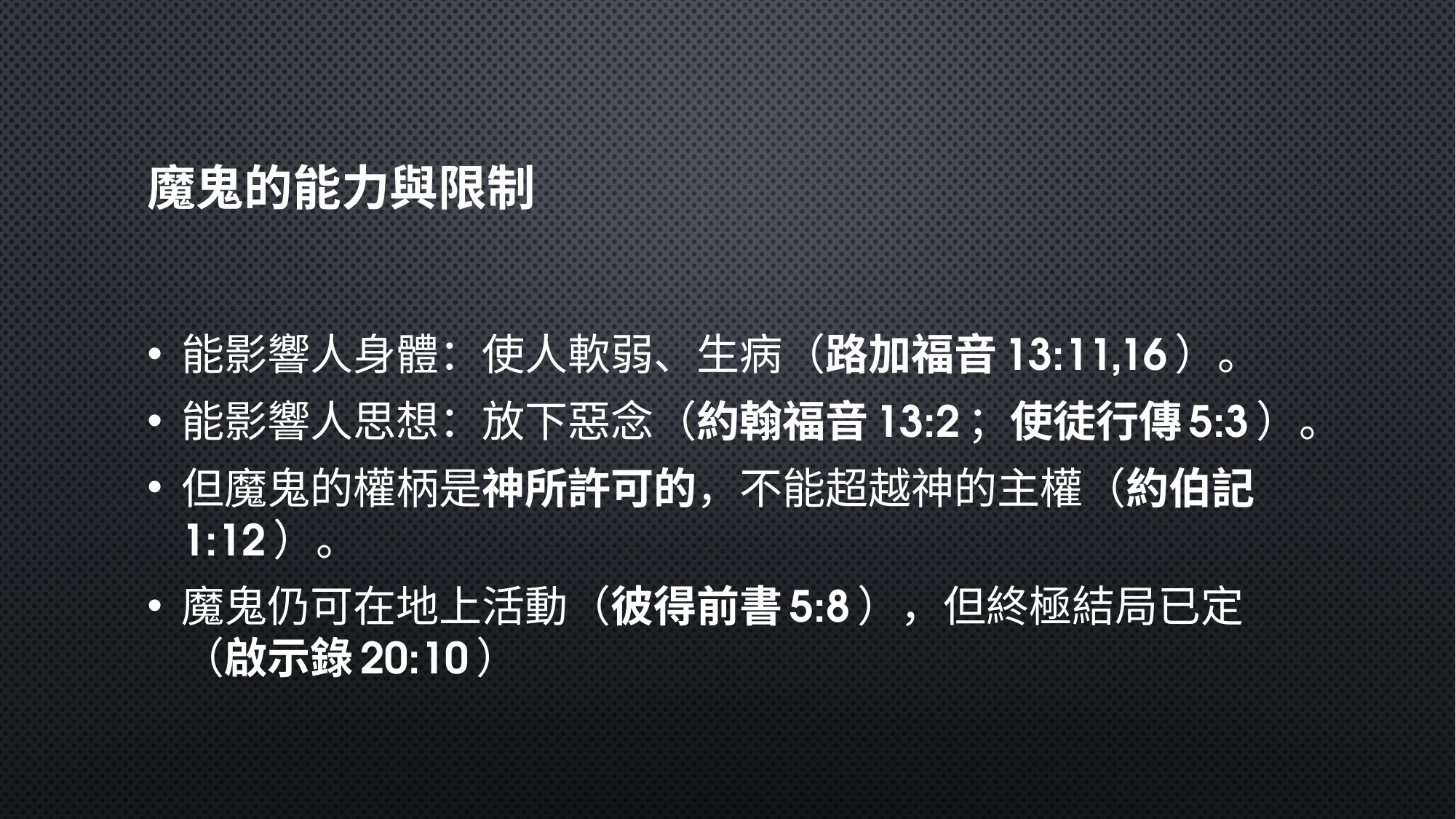

# 魔鬼的能力與限制
能影響人身體：使人軟弱、生病（路加福音13:11,16）。
能影響人思想：放下惡念（約翰福音13:2；使徒行傳5:3）。
但魔鬼的權柄是神所許可的，不能超越神的主權（約伯記1:12）。
魔鬼仍可在地上活動（彼得前書5:8），但終極結局已定（啟示錄20:10）